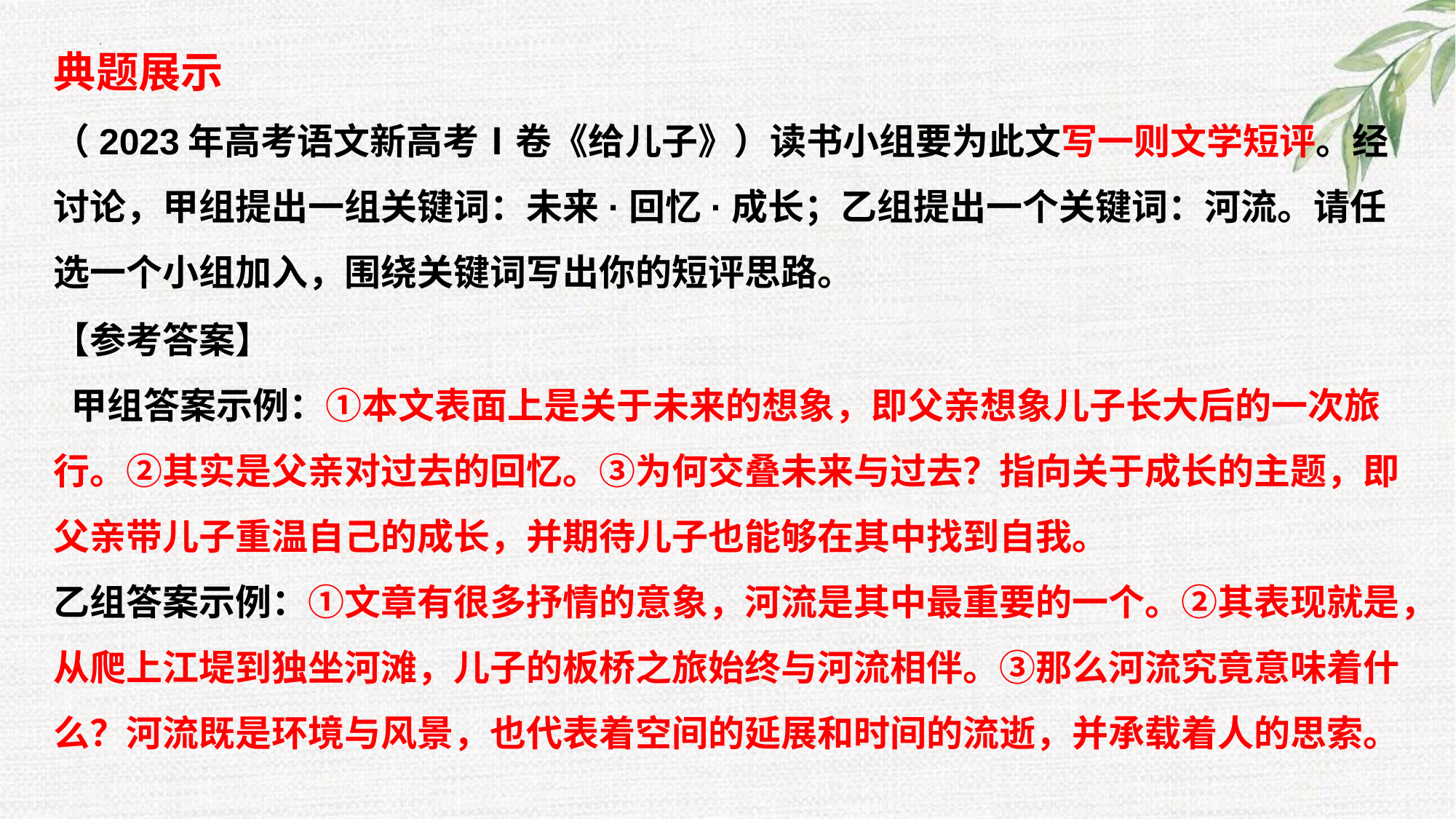

典题展示
（2023年高考语文新高考Ⅰ卷《给儿子》）读书小组要为此文写一则文学短评。经讨论，甲组提出一组关键词：未来·回忆·成长；乙组提出一个关键词：河流。请任选一个小组加入，围绕关键词写出你的短评思路。

【参考答案】
 甲组答案示例：①本文表面上是关于未来的想象，即父亲想象儿子长大后的一次旅行。②其实是父亲对过去的回忆。③为何交叠未来与过去？指向关于成长的主题，即父亲带儿子重温自己的成长，并期待儿子也能够在其中找到自我。
乙组答案示例：①文章有很多抒情的意象，河流是其中最重要的一个。②其表现就是，从爬上江堤到独坐河滩，儿子的板桥之旅始终与河流相伴。③那么河流究竟意味着什么？河流既是环境与风景，也代表着空间的延展和时间的流逝，并承载着人的思索。